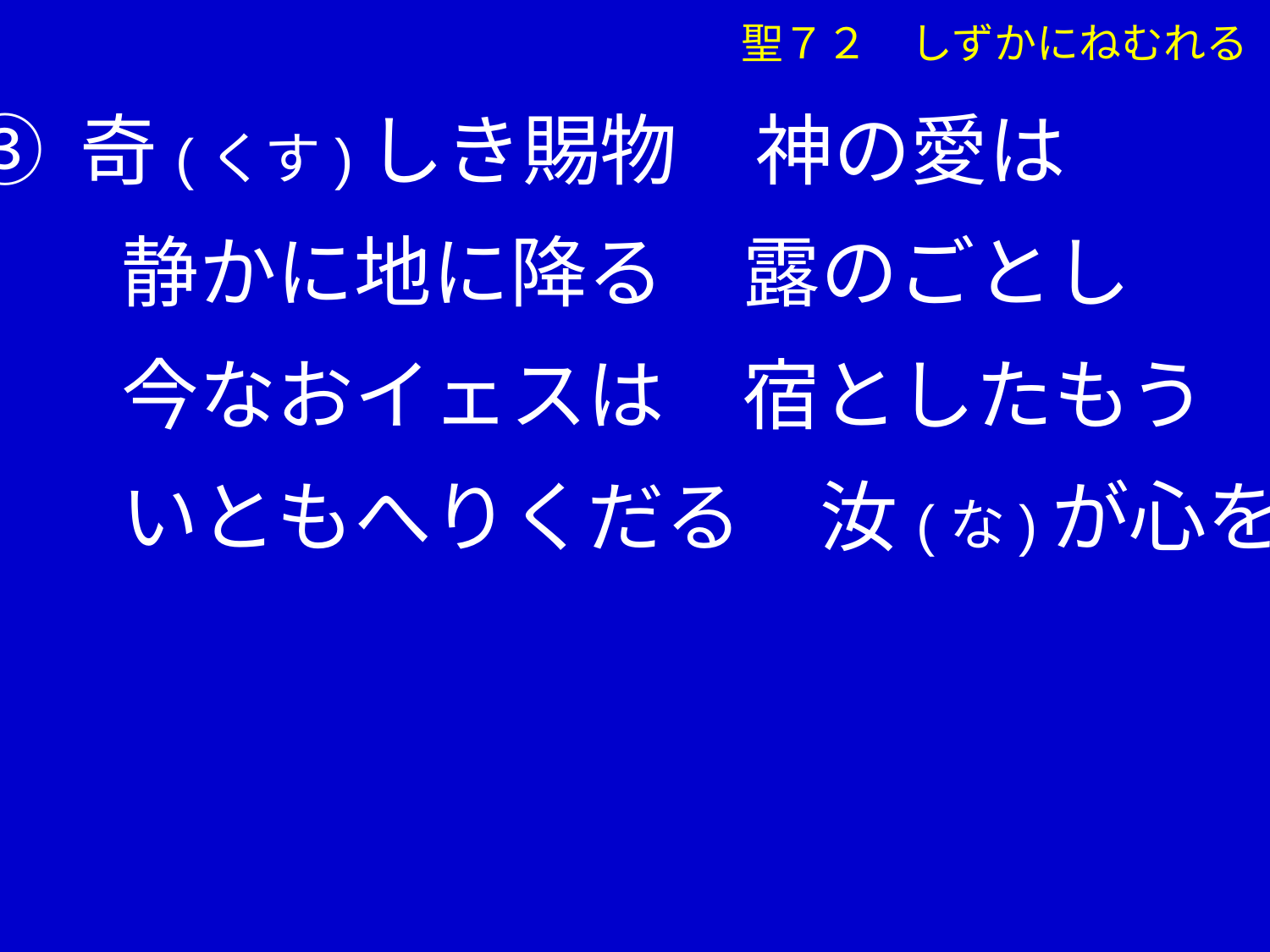

③ 奇(くす)しき賜物　神の愛は
　　静かに地に降る　露のごとし
　　今なおイェスは　宿としたもう
　　いともへりくだる　汝(な)が心を
聖７２　しずかにねむれる